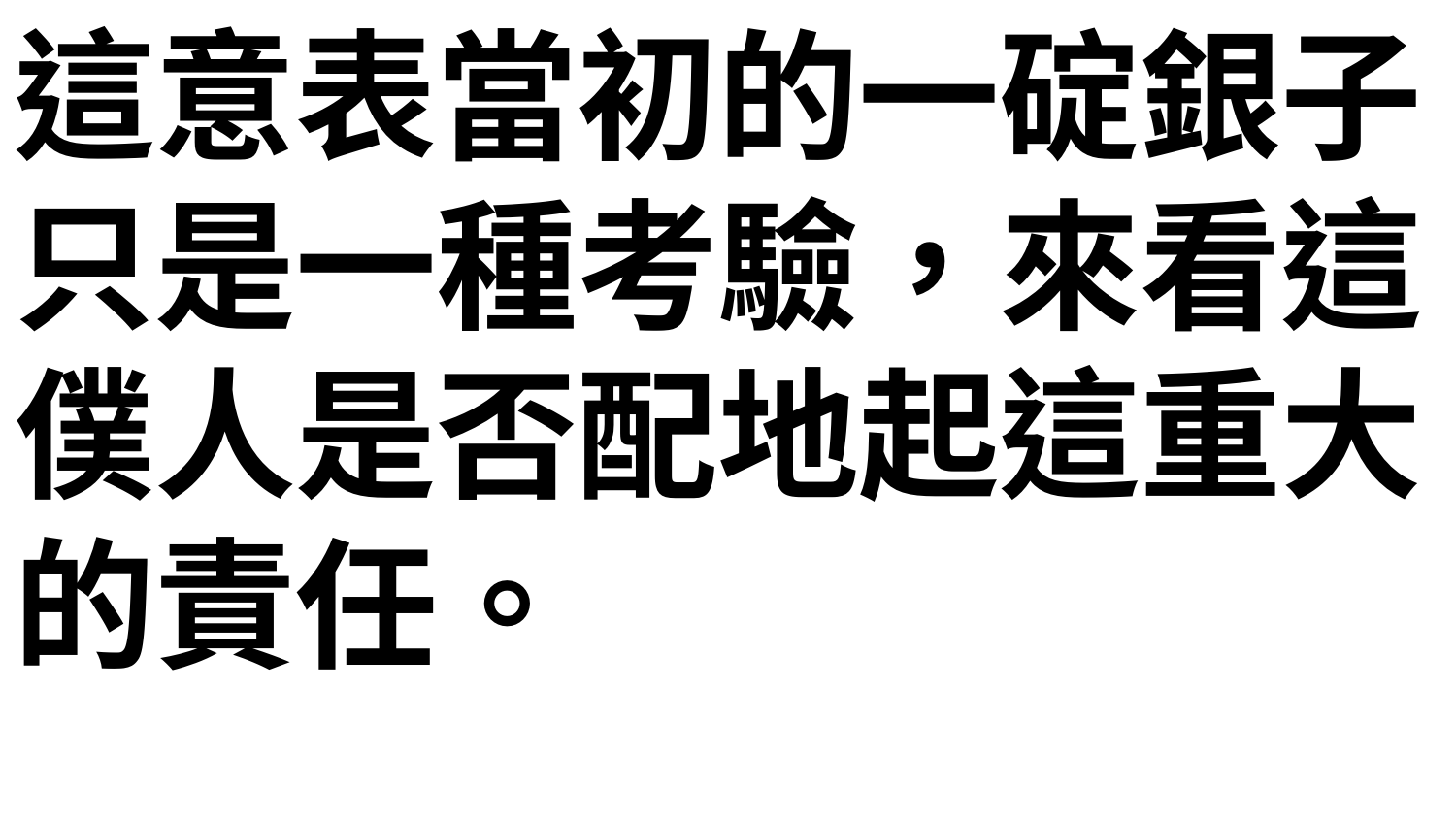

這意表當初的一碇銀子只是一種考驗，來看這僕人是否配地起這重大的責任。